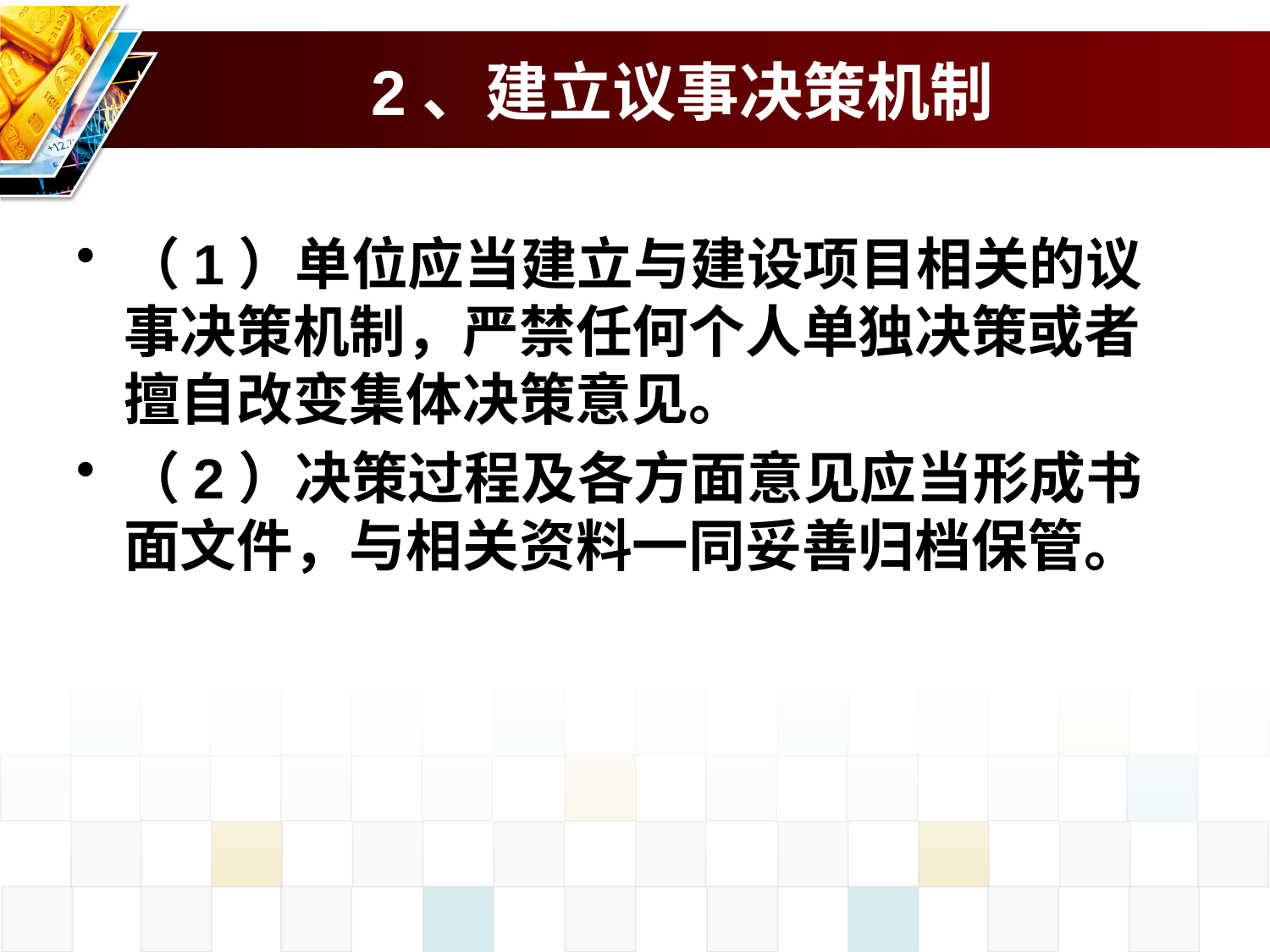

# 2、建立议事决策机制
（1）单位应当建立与建设项目相关的议事决策机制，严禁任何个人单独决策或者擅自改变集体决策意见。
（2）决策过程及各方面意见应当形成书面文件，与相关资料一同妥善归档保管。